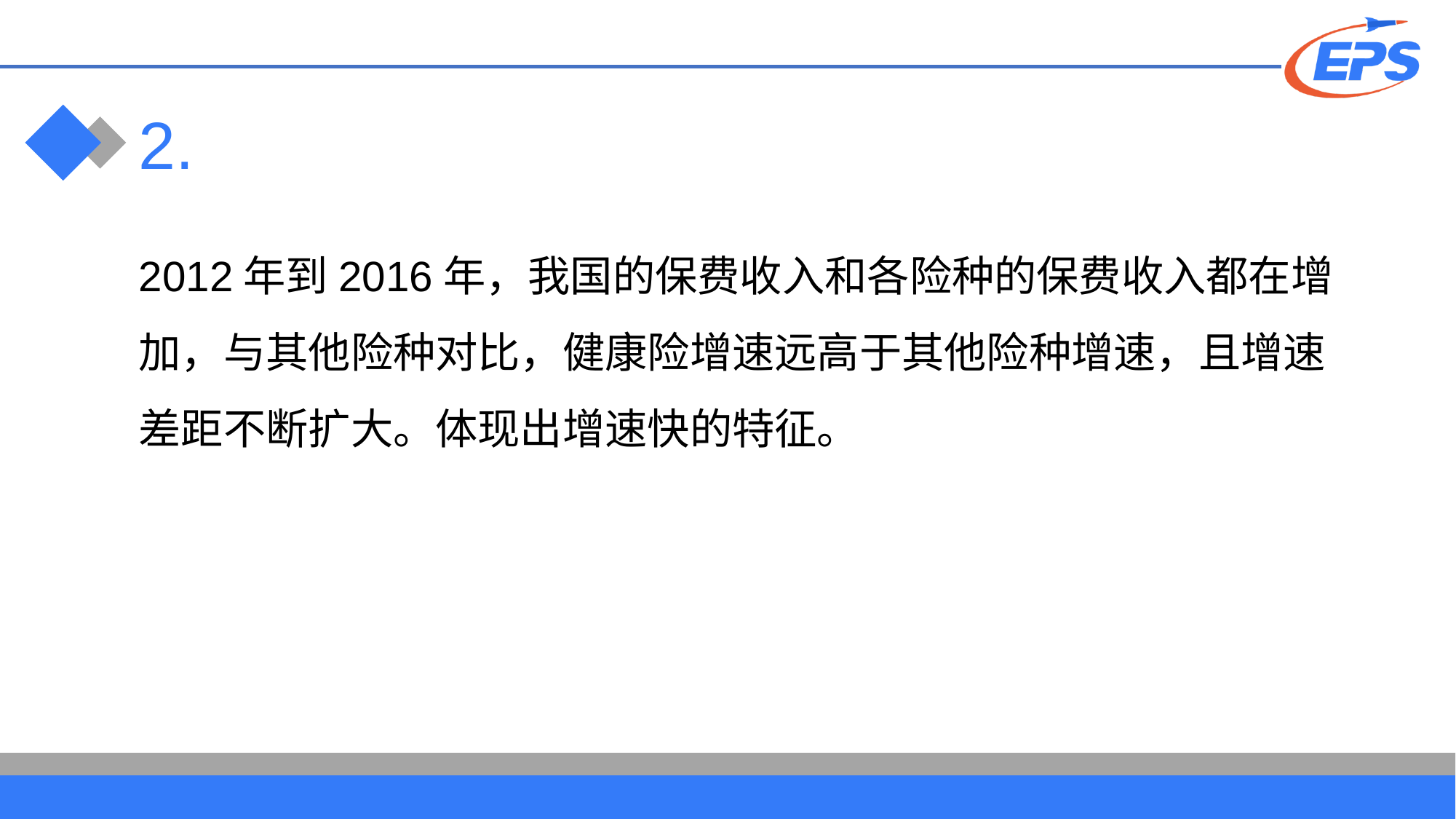

# 2.
2012年到2016年，我国的保费收入和各险种的保费收入都在增加，与其他险种对比，健康险增速远高于其他险种增速，且增速差距不断扩大。体现出增速快的特征。